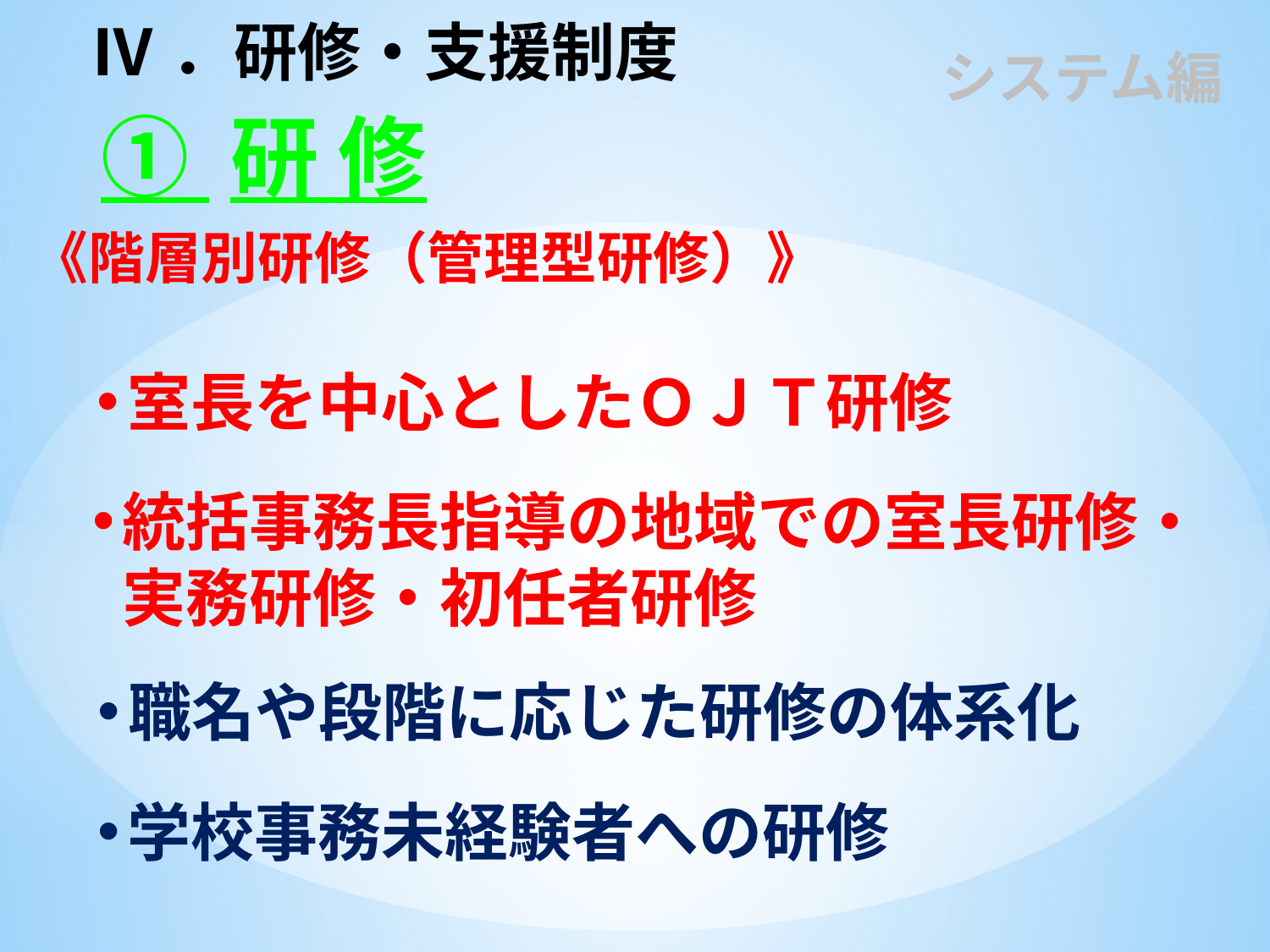

Ⅳ．研修・支援制度
システム編

① 研 修
《階層別研修（管理型研修）》
室長を中心としたＯＪＴ研修
統括事務長指導の地域での室長研修・
 実務研修・初任者研修
職名や段階に応じた研修の体系化
学校事務未経験者への研修